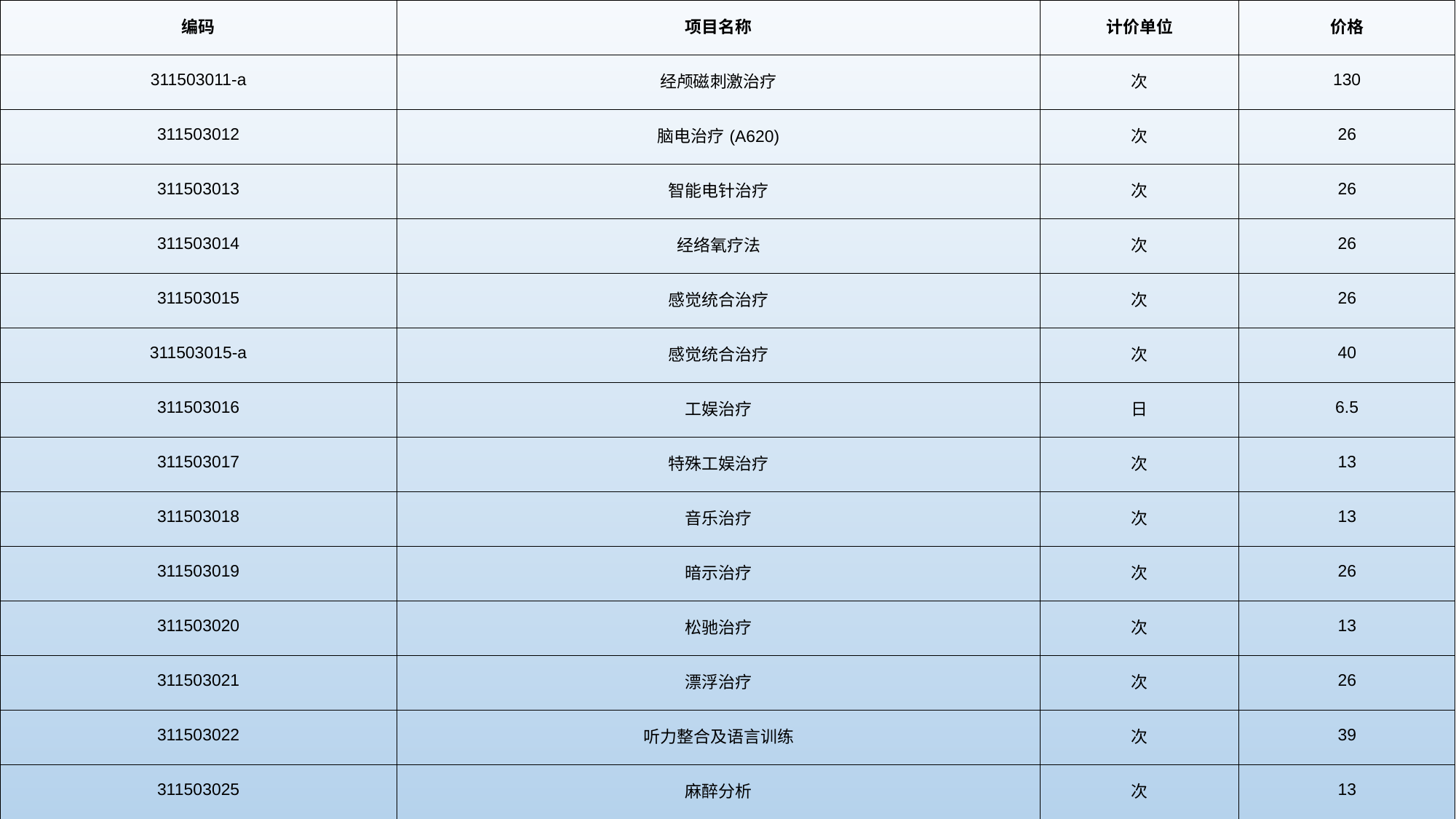

| 编码 | 项目名称 | 计价单位 | 价格 |
| --- | --- | --- | --- |
| 311503011-a | 经颅磁刺激治疗 | 次 | 130 |
| 311503012 | 脑电治疗(A620) | 次 | 26 |
| 311503013 | 智能电针治疗 | 次 | 26 |
| 311503014 | 经络氧疗法 | 次 | 26 |
| 311503015 | 感觉统合治疗 | 次 | 26 |
| 311503015-a | 感觉统合治疗 | 次 | 40 |
| 311503016 | 工娱治疗 | 日 | 6.5 |
| 311503017 | 特殊工娱治疗 | 次 | 13 |
| 311503018 | 音乐治疗 | 次 | 13 |
| 311503019 | 暗示治疗 | 次 | 26 |
| 311503020 | 松驰治疗 | 次 | 13 |
| 311503021 | 漂浮治疗 | 次 | 26 |
| 311503022 | 听力整合及语言训练 | 次 | 39 |
| 311503025 | 麻醉分析 | 次 | 13 |